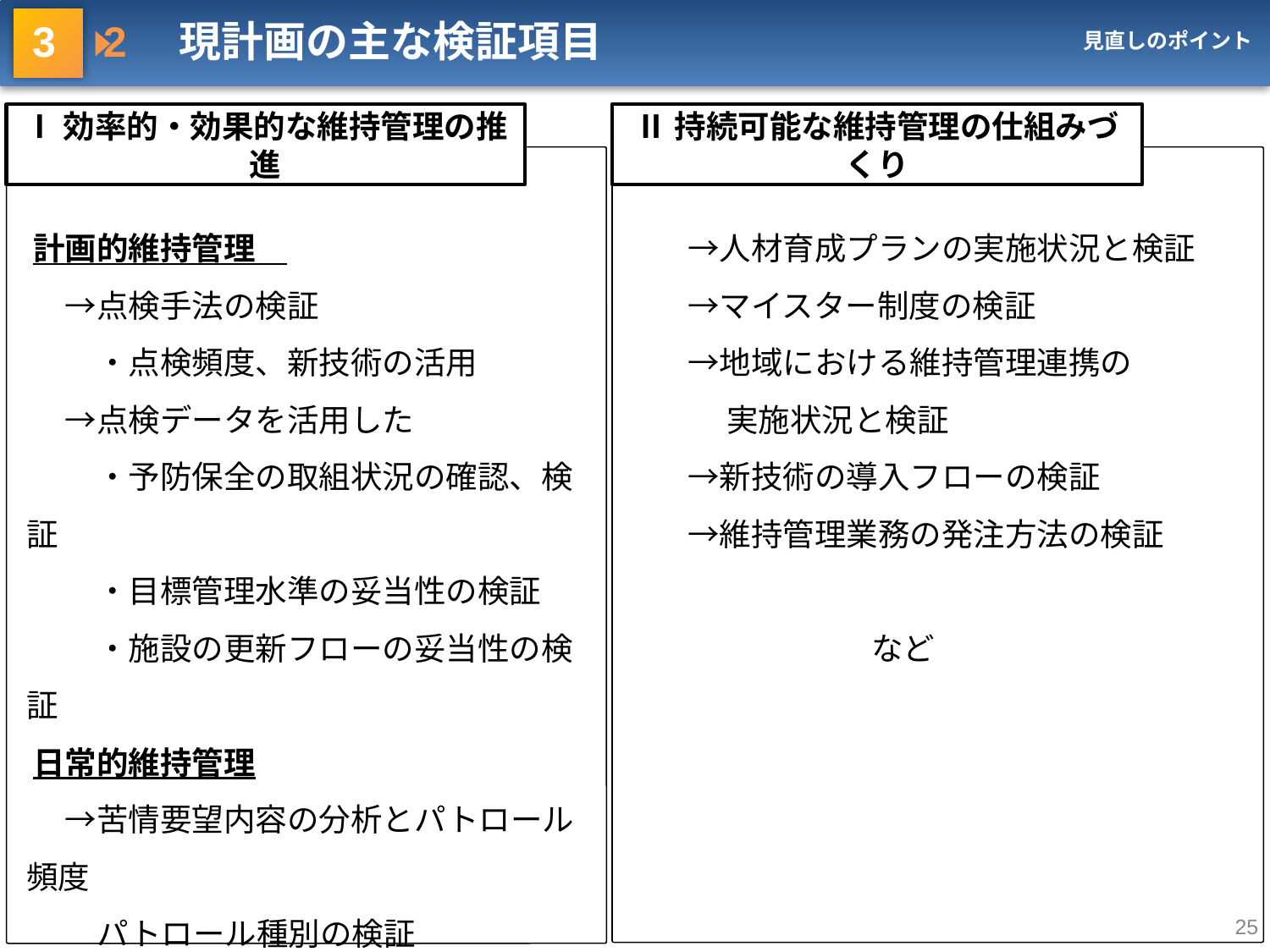

3    2　現計画の主な検証項目
見直しのポイント

Ⅰ効率的・効果的な維持管理の推進
Ⅱ持続可能な維持管理の仕組みづくり

　計画的維持管理
　　→点検手法の検証
　　　・点検頻度、新技術の活用
　　→点検データを活用した
　　　・予防保全の取組状況の確認、検証
　　　・目標管理水準の妥当性の検証
　　　・施設の更新フローの妥当性の検証
　日常的維持管理
　　→苦情要望内容の分析とパトロール頻度
　　　パトロール種別の検証
　　→地域や企業と連携した維持管理
　　　　　　　　　　　　　　　　　　　　　　　　など
　　→人材育成プランの実施状況と検証
　　→マイスター制度の検証
　　→地域における維持管理連携の
　　　 実施状況と検証
　　→新技術の導入フローの検証
　　→維持管理業務の発注方法の検証
　　　　　　　　　　　　　　　　　　　　　　　　　など
25